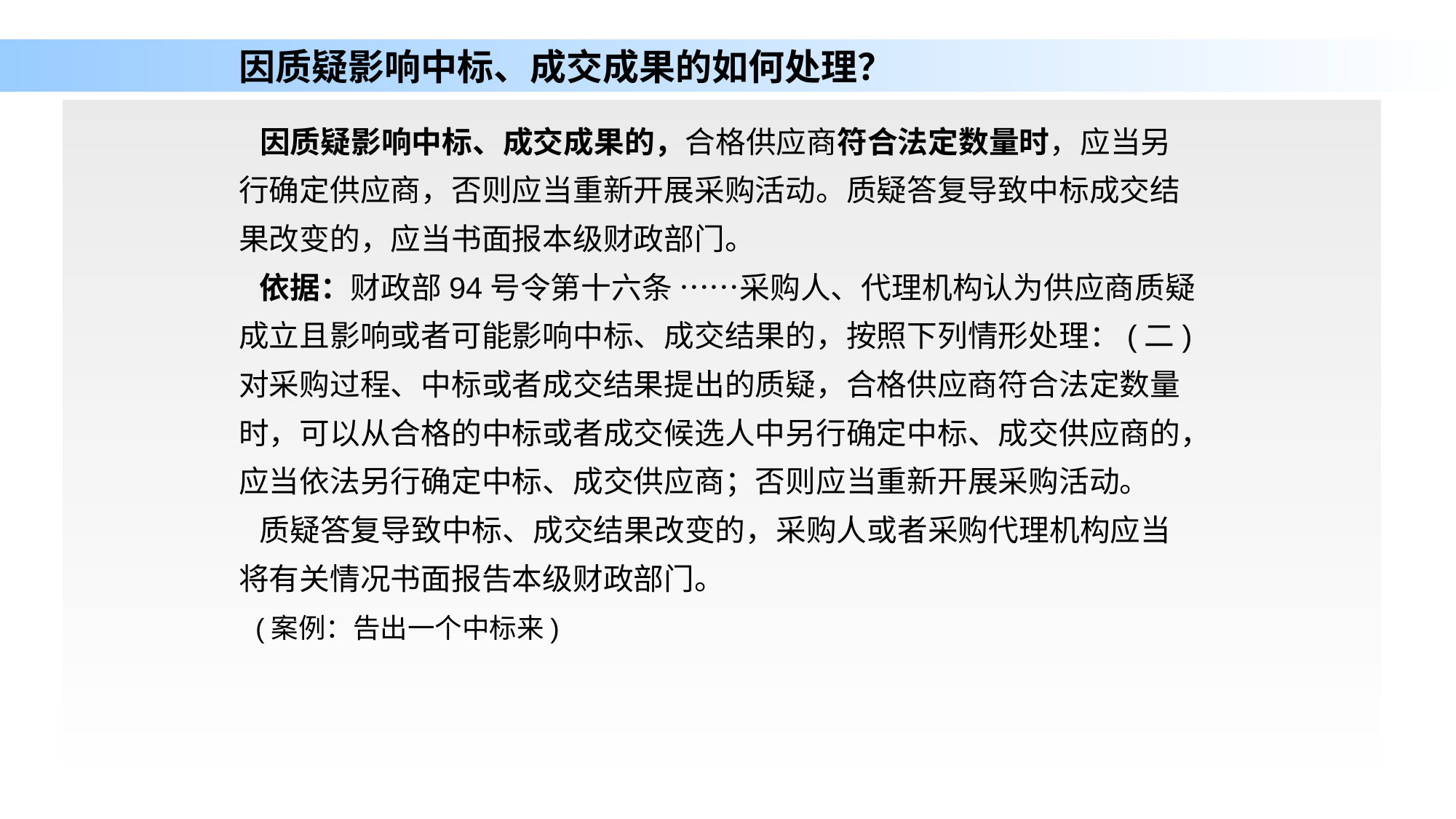

# 因质疑影响中标、成交成果的如何处理？
  因质疑影响中标、成交成果的，合格供应商符合法定数量时，应当另行确定供应商，否则应当重新开展采购活动。质疑答复导致中标成交结果改变的，应当书面报本级财政部门。
  依据：财政部94号令第十六条 ……采购人、代理机构认为供应商质疑成立且影响或者可能影响中标、成交结果的，按照下列情形处理：(二)对采购过程、中标或者成交结果提出的质疑，合格供应商符合法定数量时，可以从合格的中标或者成交候选人中另行确定中标、成交供应商的，应当依法另行确定中标、成交供应商；否则应当重新开展采购活动。
  质疑答复导致中标、成交结果改变的，采购人或者采购代理机构应当将有关情况书面报告本级财政部门。
  (案例：告出一个中标来)